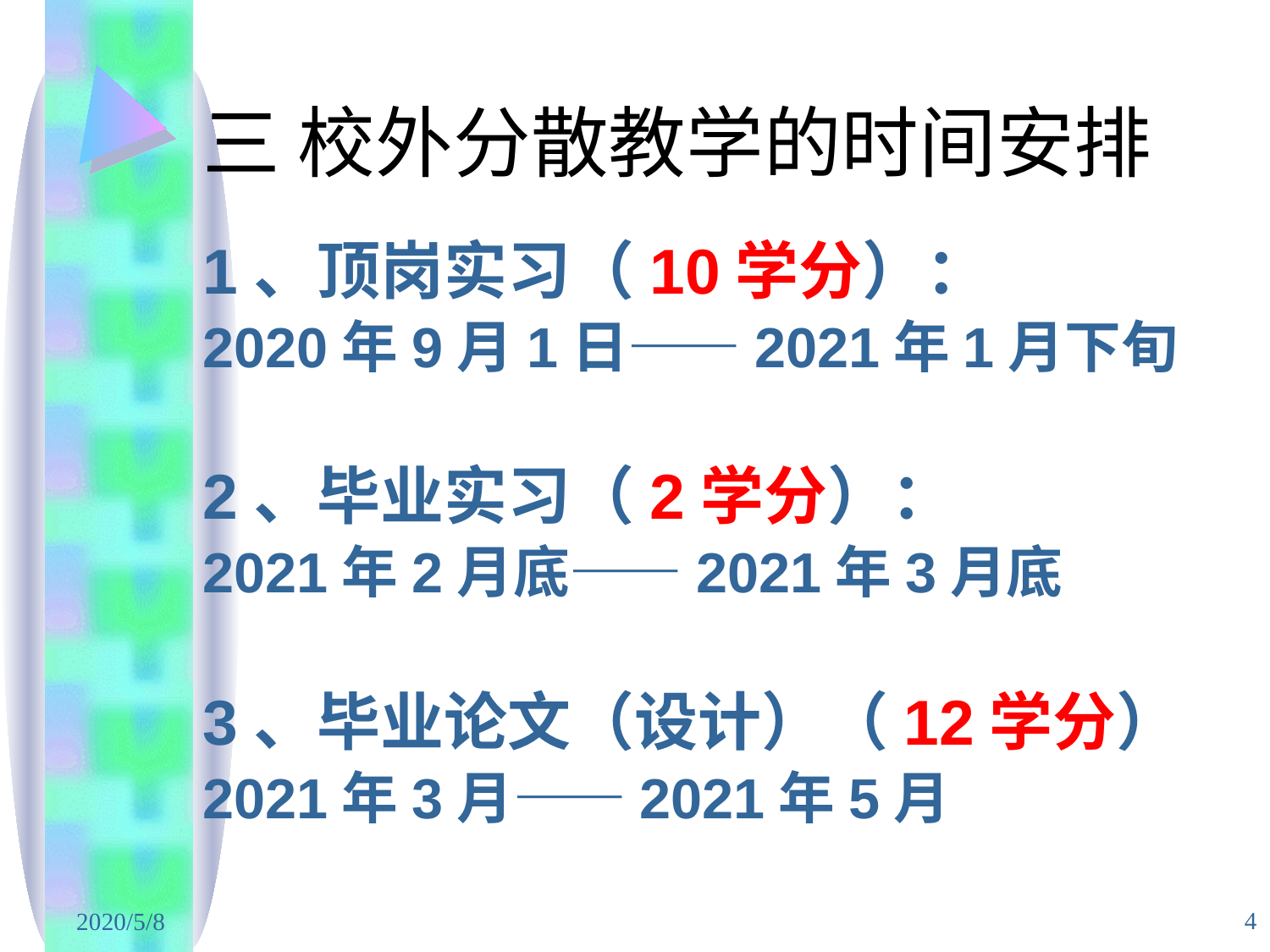

# 三 校外分散教学的时间安排
1、顶岗实习（10学分）：
2020年9月1日——2021年1月下旬

2、毕业实习（2学分）：
2021年2月底——2021年3月底

3、毕业论文（设计）（12学分）
2021年3月——2021年5月
4
2020/5/8